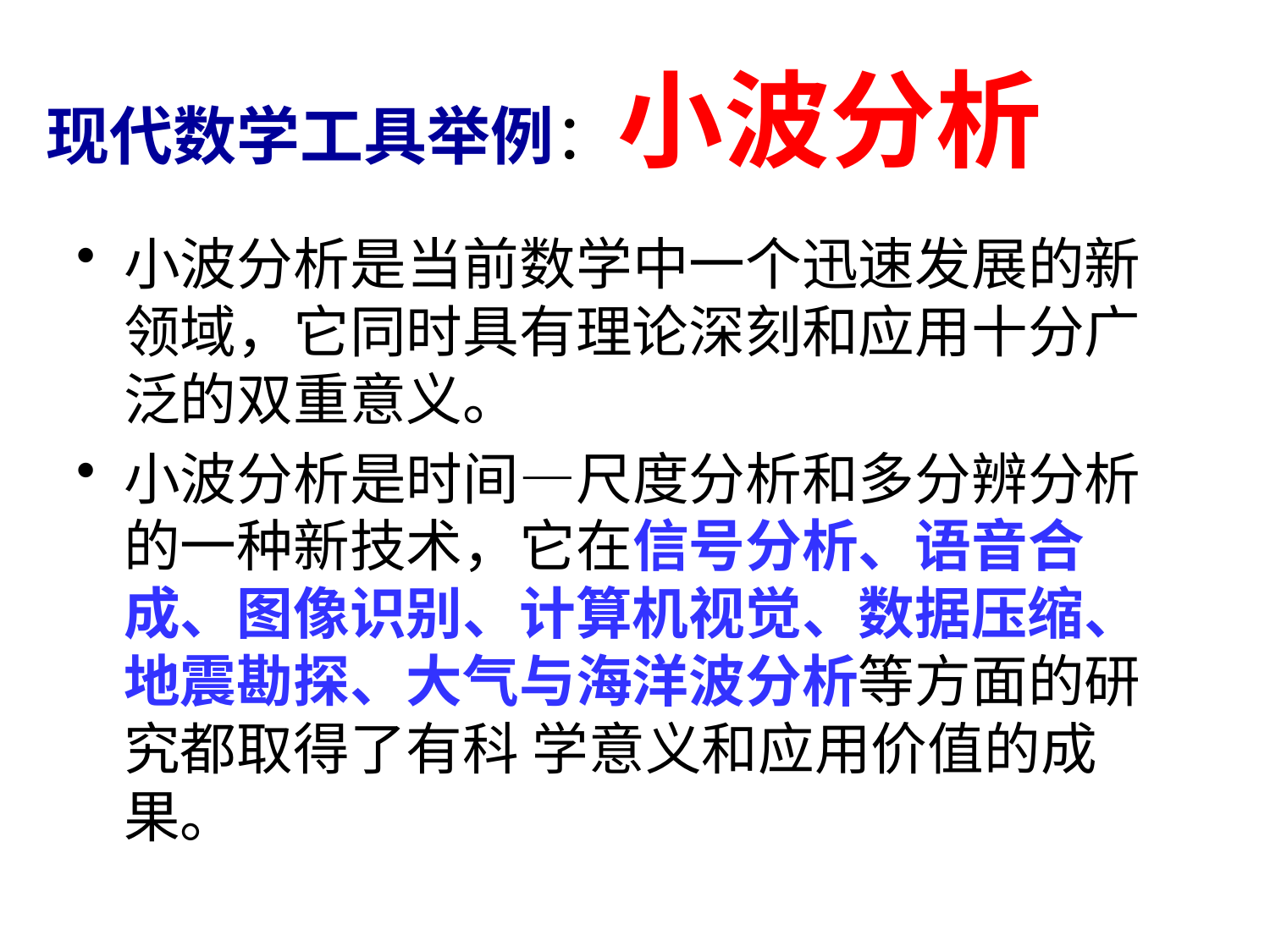

# 现代数学工具举例：小波分析
小波分析是当前数学中一个迅速发展的新领域，它同时具有理论深刻和应用十分广泛的双重意义。
小波分析是时间—尺度分析和多分辨分析的一种新技术，它在信号分析、语音合成、图像识别、计算机视觉、数据压缩、地震勘探、大气与海洋波分析等方面的研究都取得了有科 学意义和应用价值的成果。